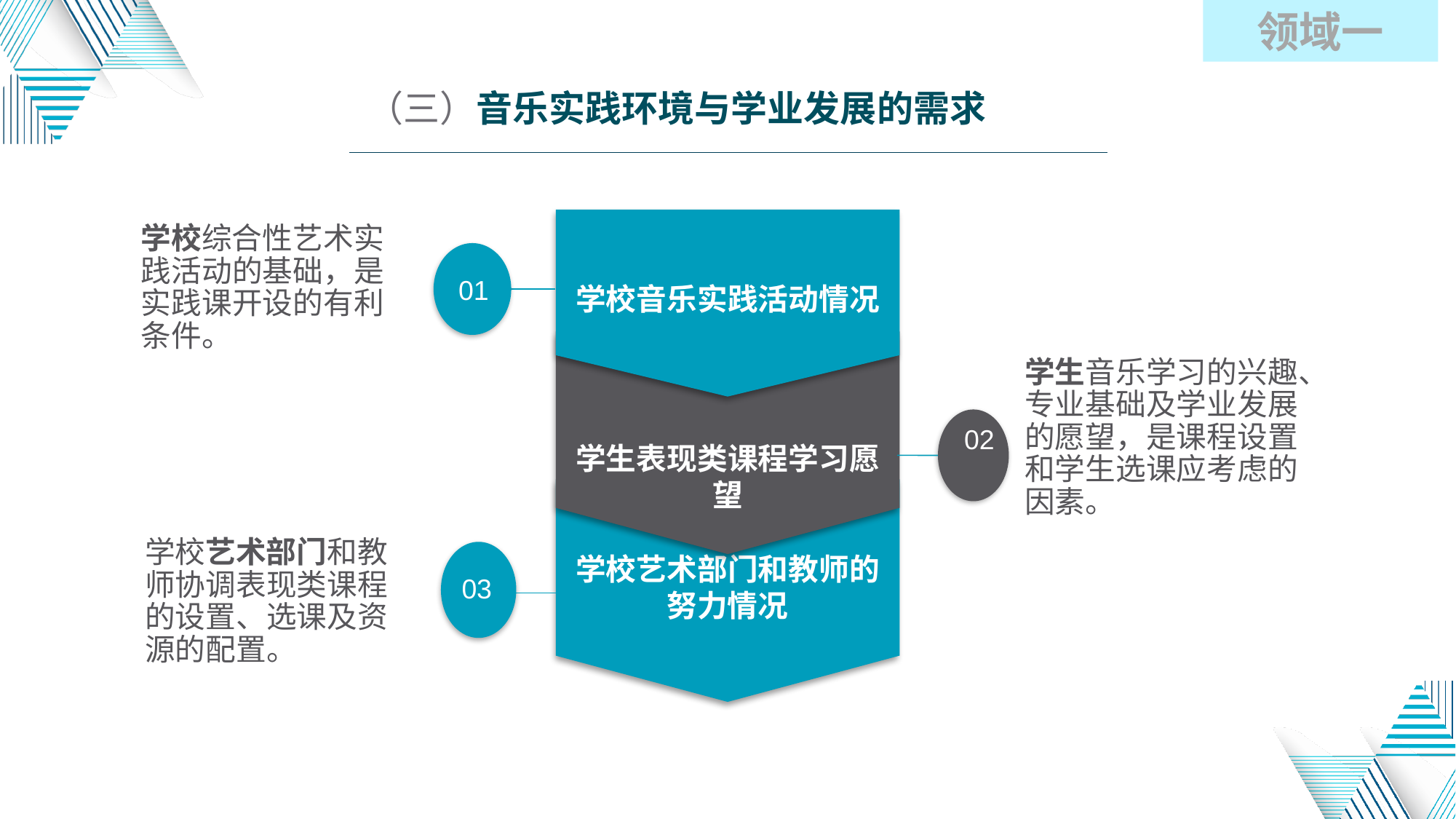

领域一

（三）音乐实践环境与学业发展的需求

学校音乐实践活动情况
学校综合性艺术实践活动的基础，是实践课开设的有利条件。

01

学生表现类课程学习愿望
学生音乐学习的兴趣、专业基础及学业发展的愿望，是课程设置和学生选课应考虑的因素。

02
学校艺术部门和教师的努力情况
学校艺术部门和教师协调表现类课程的设置、选课及资源的配置。

03